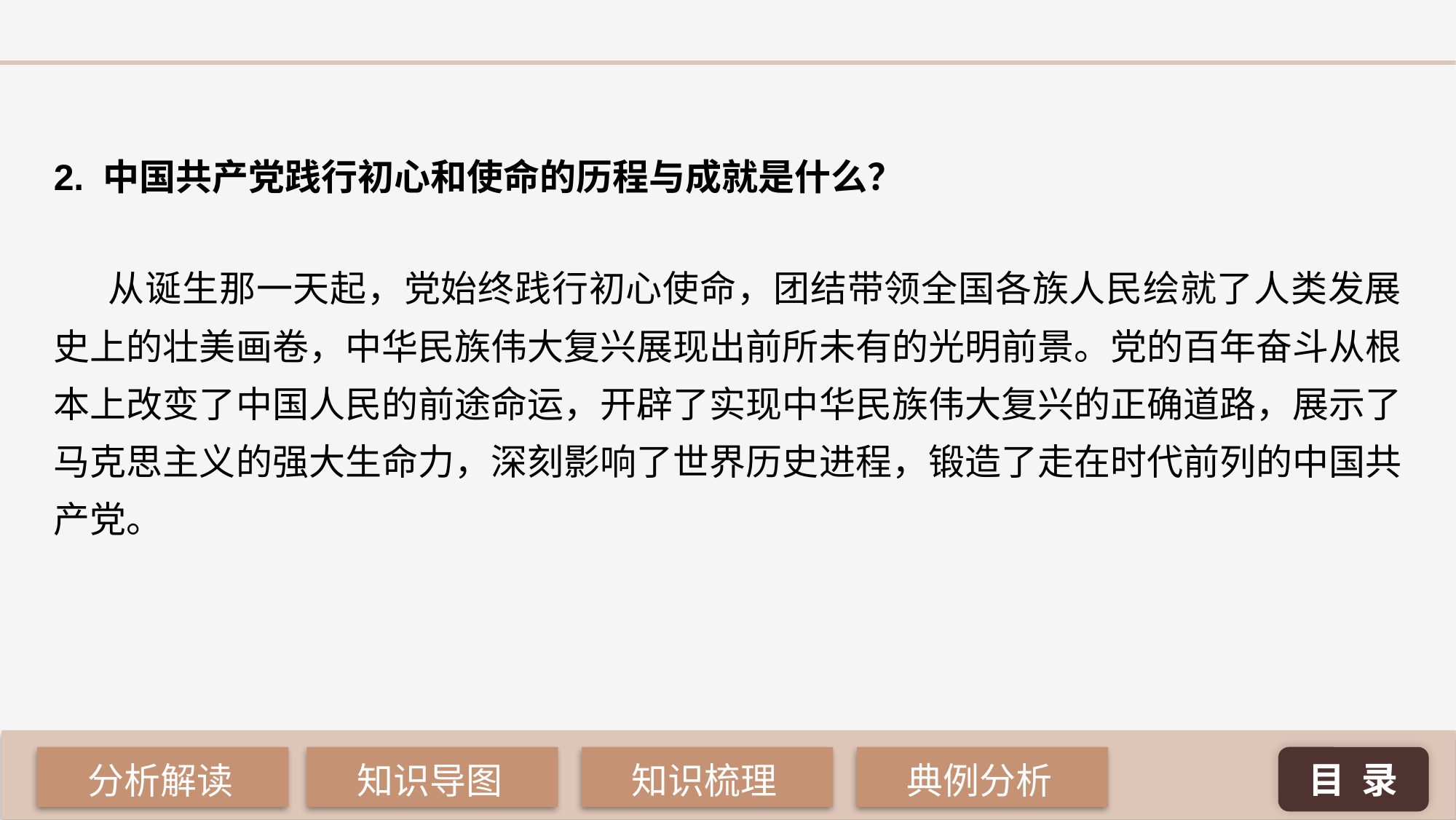

2. 中国共产党践行初心和使命的历程与成就是什么？
从诞生那一天起，党始终践行初心使命，团结带领全国各族人民绘就了人类发展史上的壮美画卷，中华民族伟大复兴展现出前所未有的光明前景。党的百年奋斗从根本上改变了中国人民的前途命运，开辟了实现中华民族伟大复兴的正确道路，展示了马克思主义的强大生命力，深刻影响了世界历史进程，锻造了走在时代前列的中国共产党。